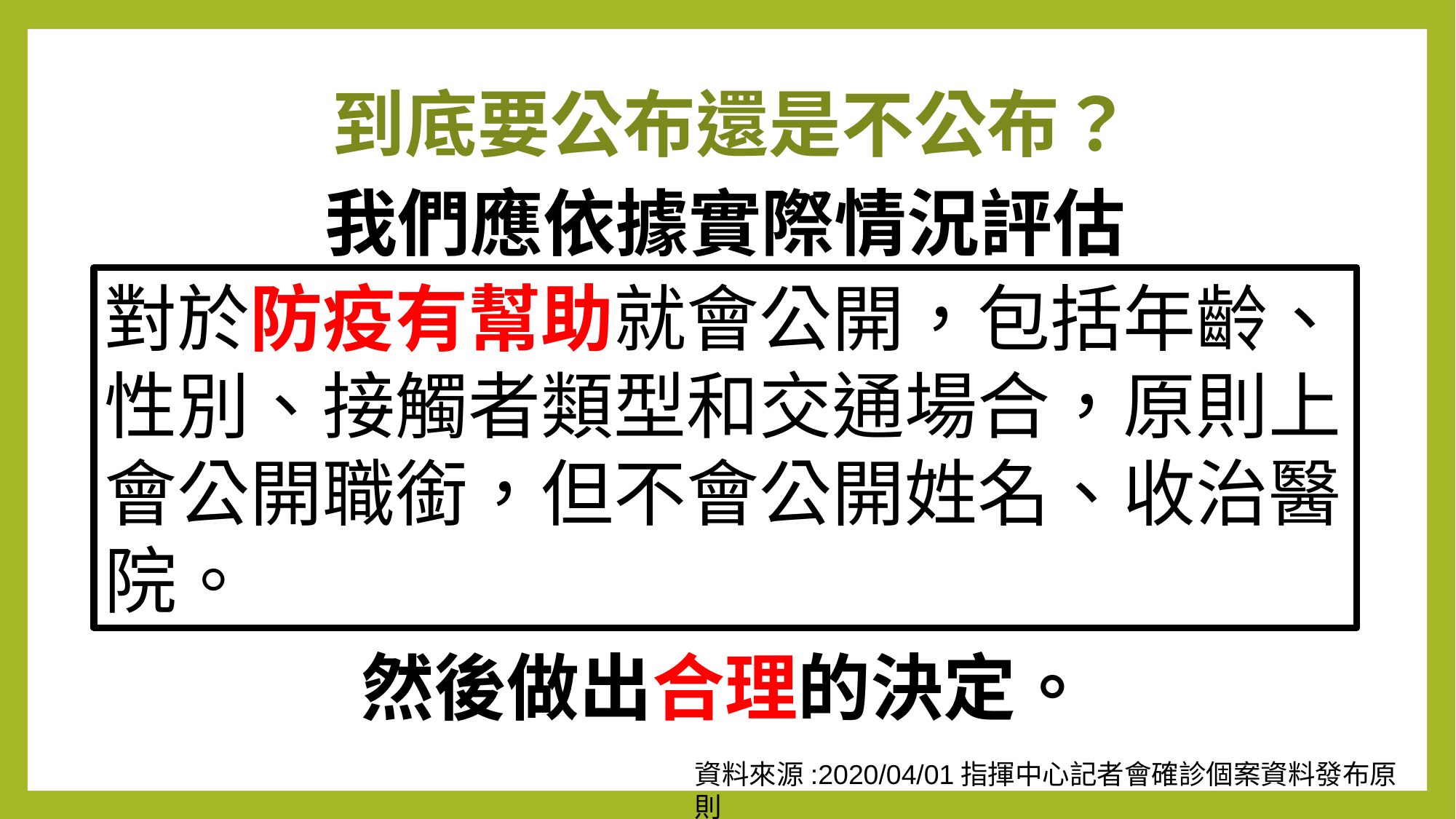

到底要公布還是不公布？
我們應依據實際情況評估
對於防疫有幫助就會公開，包括年齡、性別、接觸者類型和交通場合，原則上會公開職銜，但不會公開姓名、收治醫院。
然後做出合理的決定。
資料來源:2020/04/01指揮中心記者會確診個案資料發布原則